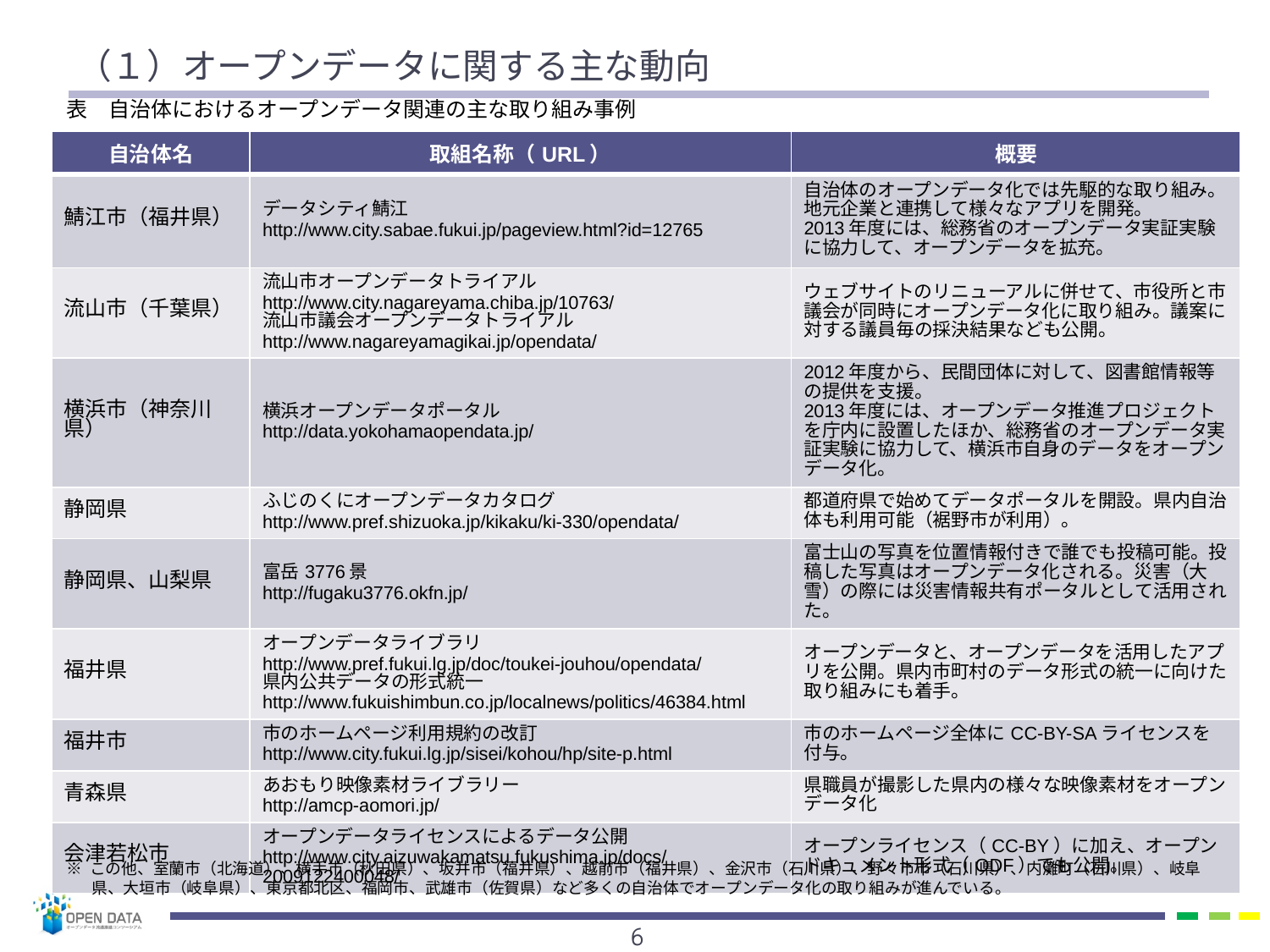

# （１）オープンデータに関する主な動向
表　自治体におけるオープンデータ関連の主な取り組み事例
| 自治体名 | 取組名称（URL） | 概要 |
| --- | --- | --- |
| 鯖江市（福井県） | データシティ鯖江 http://www.city.sabae.fukui.jp/pageview.html?id=12765 | 自治体のオープンデータ化では先駆的な取り組み。地元企業と連携して様々なアプリを開発。 2013年度には、総務省のオープンデータ実証実験に協力して、オープンデータを拡充。 |
| 流山市（千葉県） | 流山市オープンデータトライアル http://www.city.nagareyama.chiba.jp/10763/ 流山市議会オープンデータトライアル http://www.nagareyamagikai.jp/opendata/ | ウェブサイトのリニューアルに併せて、市役所と市議会が同時にオープンデータ化に取り組み。議案に対する議員毎の採決結果なども公開。 |
| 横浜市（神奈川県） | 横浜オープンデータポータル http://data.yokohamaopendata.jp/ | 2012年度から、民間団体に対して、図書館情報等の提供を支援。 2013年度には、オープンデータ推進プロジェクトを庁内に設置したほか、総務省のオープンデータ実証実験に協力して、横浜市自身のデータをオープンデータ化。 |
| 静岡県 | ふじのくにオープンデータカタログ http://www.pref.shizuoka.jp/kikaku/ki-330/opendata/ | 都道府県で始めてデータポータルを開設。県内自治体も利用可能（裾野市が利用）。 |
| 静岡県、山梨県 | 富岳3776景 http://fugaku3776.okfn.jp/ | 富士山の写真を位置情報付きで誰でも投稿可能。投稿した写真はオープンデータ化される。災害（大雪）の際には災害情報共有ポータルとして活用された。 |
| 福井県 | オープンデータライブラリ http://www.pref.fukui.lg.jp/doc/toukei-jouhou/opendata/ 県内公共データの形式統一 http://www.fukuishimbun.co.jp/localnews/politics/46384.html | オープンデータと、オープンデータを活用したアプリを公開。県内市町村のデータ形式の統一に向けた取り組みにも着手。 |
| 福井市 | 市のホームページ利用規約の改訂 http://www.city.fukui.lg.jp/sisei/kohou/hp/site-p.html | 市のホームページ全体にCC-BY-SAライセンスを付与。 |
| 青森県 | あおもり映像素材ライブラリー http://amcp-aomori.jp/ | 県職員が撮影した県内の様々な映像素材をオープンデータ化 |
| 会津若松市 | オープンデータライセンスによるデータ公開 http://www.city.aizuwakamatsu.fukushima.jp/docs/2009122400048/ | オープンライセンス（CC-BY）に加え、オープンドキュメント形式（ODF）でも公開。 |
※ この他、室蘭市（北海道）、横手市（秋田県）、坂井市（福井県）、越前市（福井県）、金沢市（石川県）、野々市市（石川県）、内灘町（石川県）、岐阜県、大垣市（岐阜県）、東京都北区、福岡市、武雄市（佐賀県）など多くの自治体でオープンデータ化の取り組みが進んでいる。
6